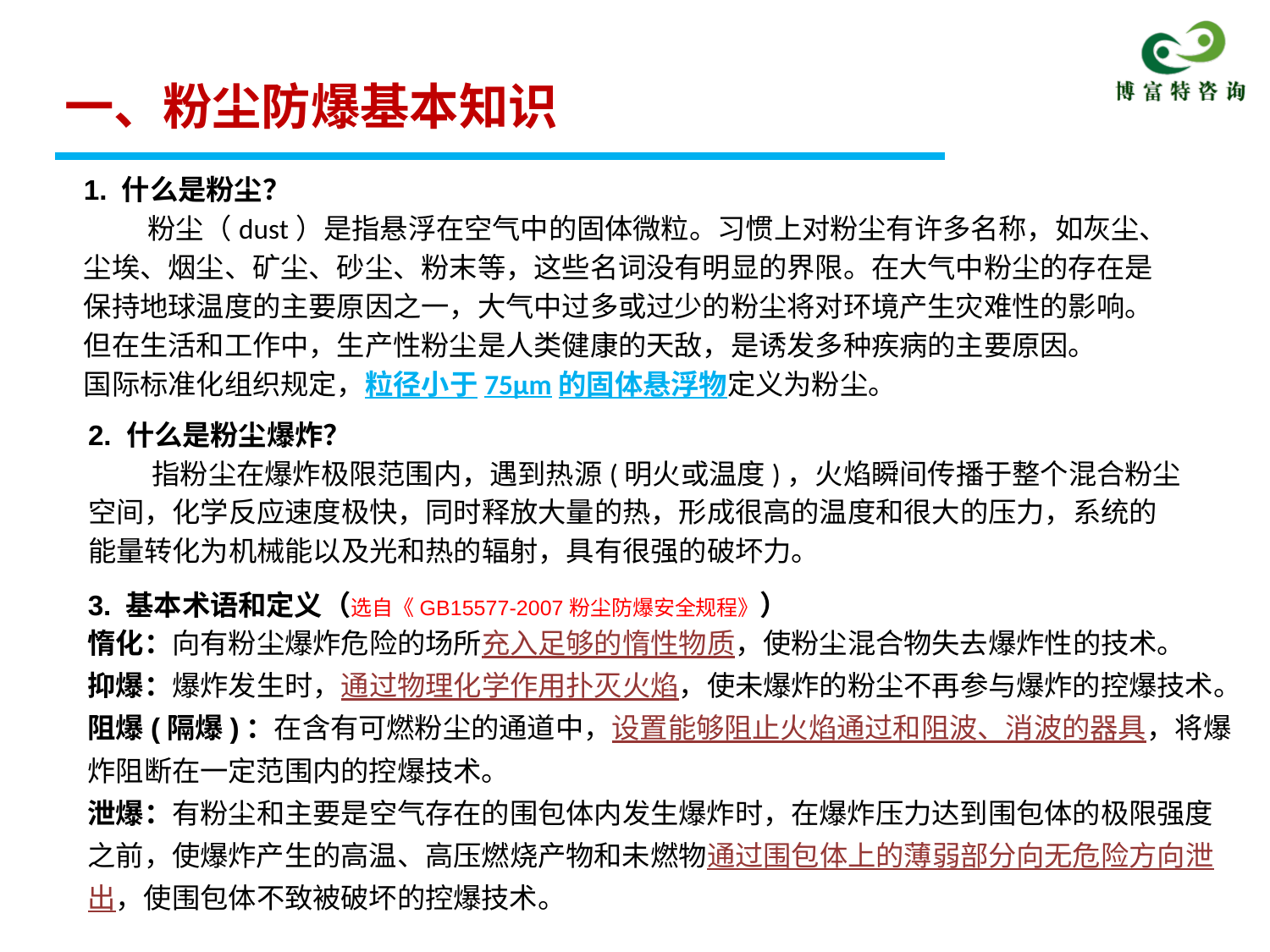

一、粉尘防爆基本知识
1. 什么是粉尘？
         粉尘（dust）是指悬浮在空气中的固体微粒。习惯上对粉尘有许多名称，如灰尘、尘埃、烟尘、矿尘、砂尘、粉末等，这些名词没有明显的界限。在大气中粉尘的存在是保持地球温度的主要原因之一，大气中过多或过少的粉尘将对环境产生灾难性的影响。但在生活和工作中，生产性粉尘是人类健康的天敌，是诱发多种疾病的主要原因。
国际标准化组织规定，粒径小于75μm的固体悬浮物定义为粉尘。
2. 什么是粉尘爆炸？
         指粉尘在爆炸极限范围内，遇到热源(明火或温度)，火焰瞬间传播于整个混合粉尘空间，化学反应速度极快，同时释放大量的热，形成很高的温度和很大的压力，系统的能量转化为机械能以及光和热的辐射，具有很强的破坏力。
3. 基本术语和定义（选自《GB15577-2007粉尘防爆安全规程》）
惰化：向有粉尘爆炸危险的场所充入足够的惰性物质，使粉尘混合物失去爆炸性的技术。
抑爆：爆炸发生时，通过物理化学作用扑灭火焰，使未爆炸的粉尘不再参与爆炸的控爆技术。
阻爆(隔爆)：在含有可燃粉尘的通道中，设置能够阻止火焰通过和阻波、消波的器具，将爆炸阻断在一定范围内的控爆技术。
泄爆：有粉尘和主要是空气存在的围包体内发生爆炸时，在爆炸压力达到围包体的极限强度之前，使爆炸产生的高温、高压燃烧产物和未燃物通过围包体上的薄弱部分向无危险方向泄出，使围包体不致被破坏的控爆技术。